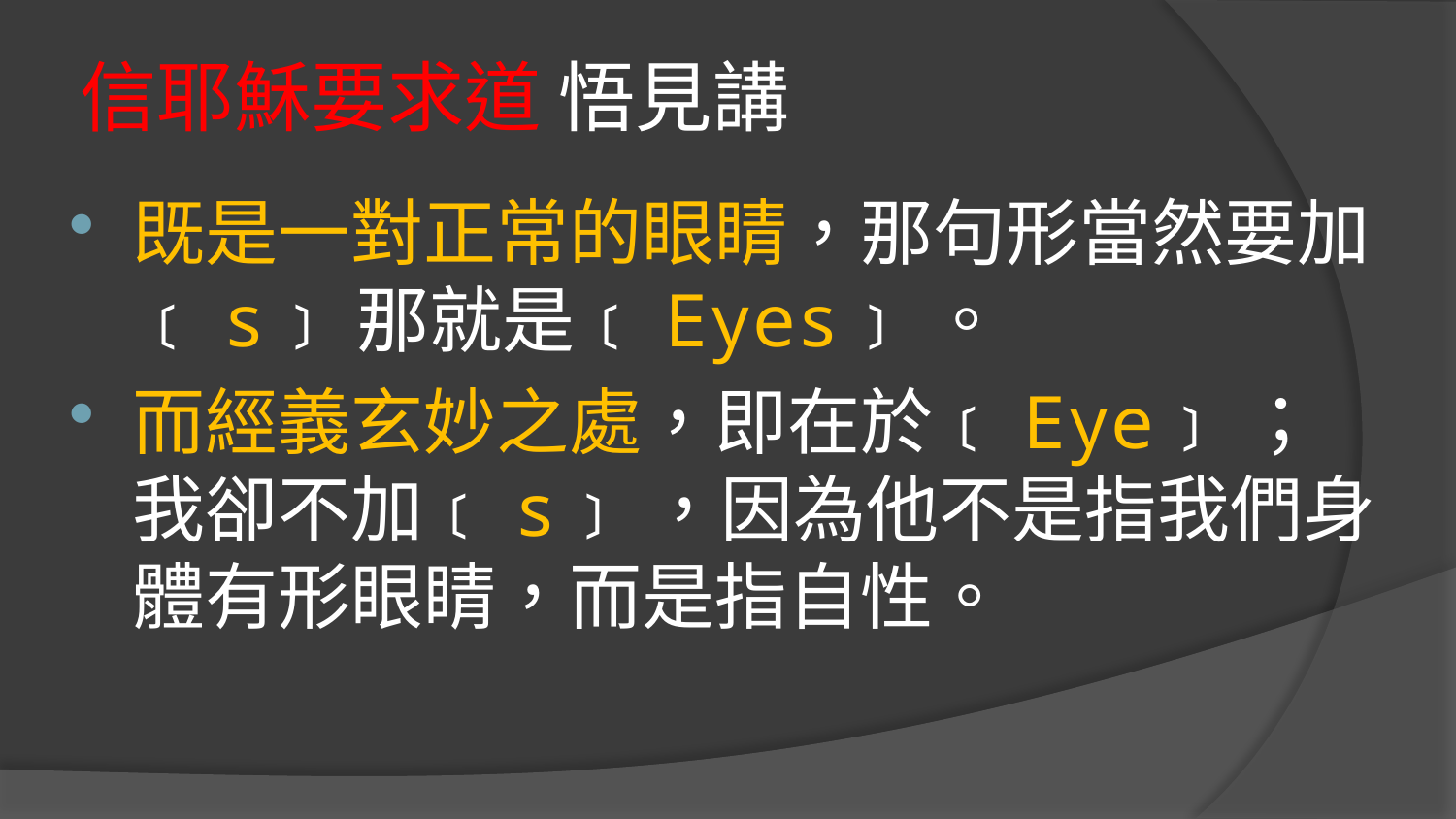

# 信耶穌要求道 悟見講
既是一對正常的眼睛，那句形當然要加﹝s﹞那就是﹝Eyes﹞。
而經義玄妙之處，即在於﹝Eye﹞；
我卻不加﹝s﹞，因為他不是指我們身體有形眼睛，而是指自性。